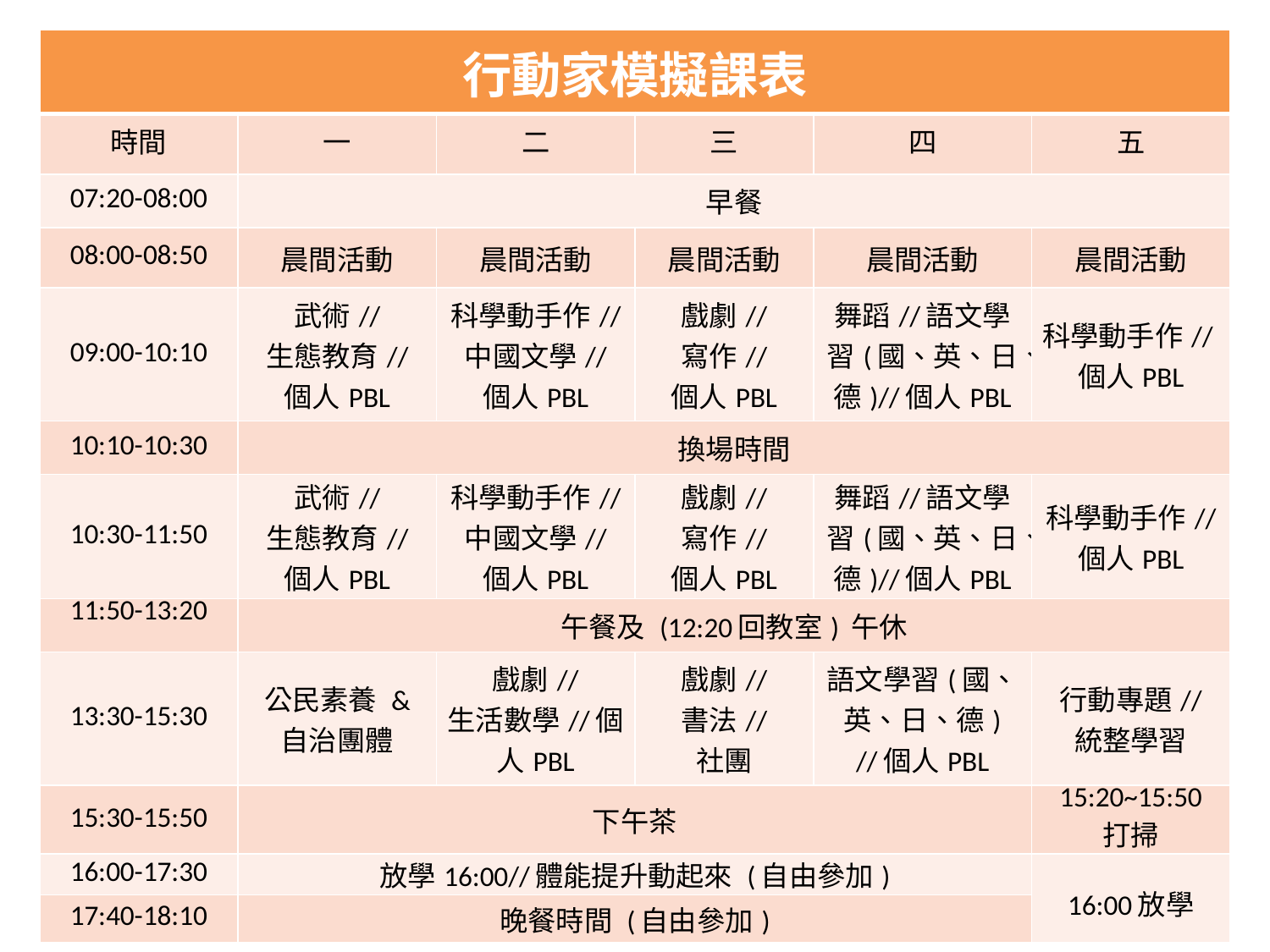

| 行動家模擬課表 |  |  |  |  |  |
| --- | --- | --- | --- | --- | --- |
| 時間 | 一 | 二 | 三 | 四 | 五 |
| 07:20-08:00 | 早餐 |  |  |  |  |
| 08:00-08:50 | 晨間活動 | 晨間活動 | 晨間活動 | 晨間活動 | 晨間活動 |
| 09:00-10:10 | 武術// 生態教育// 個人PBL | 科學動手作// 中國文學// 個人PBL | 戲劇// 寫作// 個人PBL | 舞蹈//語文學習(國、英、日、德)//個人PBL | 科學動手作// 個人PBL |
| 10:10-10:30 | 換場時間 |  |  |  |  |
| 10:30-11:50 | 武術// 生態教育// 個人PBL | 科學動手作// 中國文學// 個人PBL | 戲劇// 寫作// 個人PBL | 舞蹈//語文學習(國、英、日、德)//個人PBL | 科學動手作// 個人PBL |
| 11:50-13:20 | 午餐及 (12:20回教室) 午休 |  |  |  |  |
| 13:30-15:30 | 公民素養 & 自治團體 | 戲劇// 生活數學//個人PBL | 戲劇// 書法// 社團 | 語文學習(國、英、日、德) //個人PBL | 行動專題// 統整學習 |
| 15:30-15:50 | 下午茶 |  |  |  | 15:20~15:50 打掃 |
| 16:00-17:30 | 放學16:00//體能提升動起來 (自由參加) |  |  |  | 16:00放學 |
| 17:40-18:10 | 晚餐時間 (自由參加) |  |  |  |  |